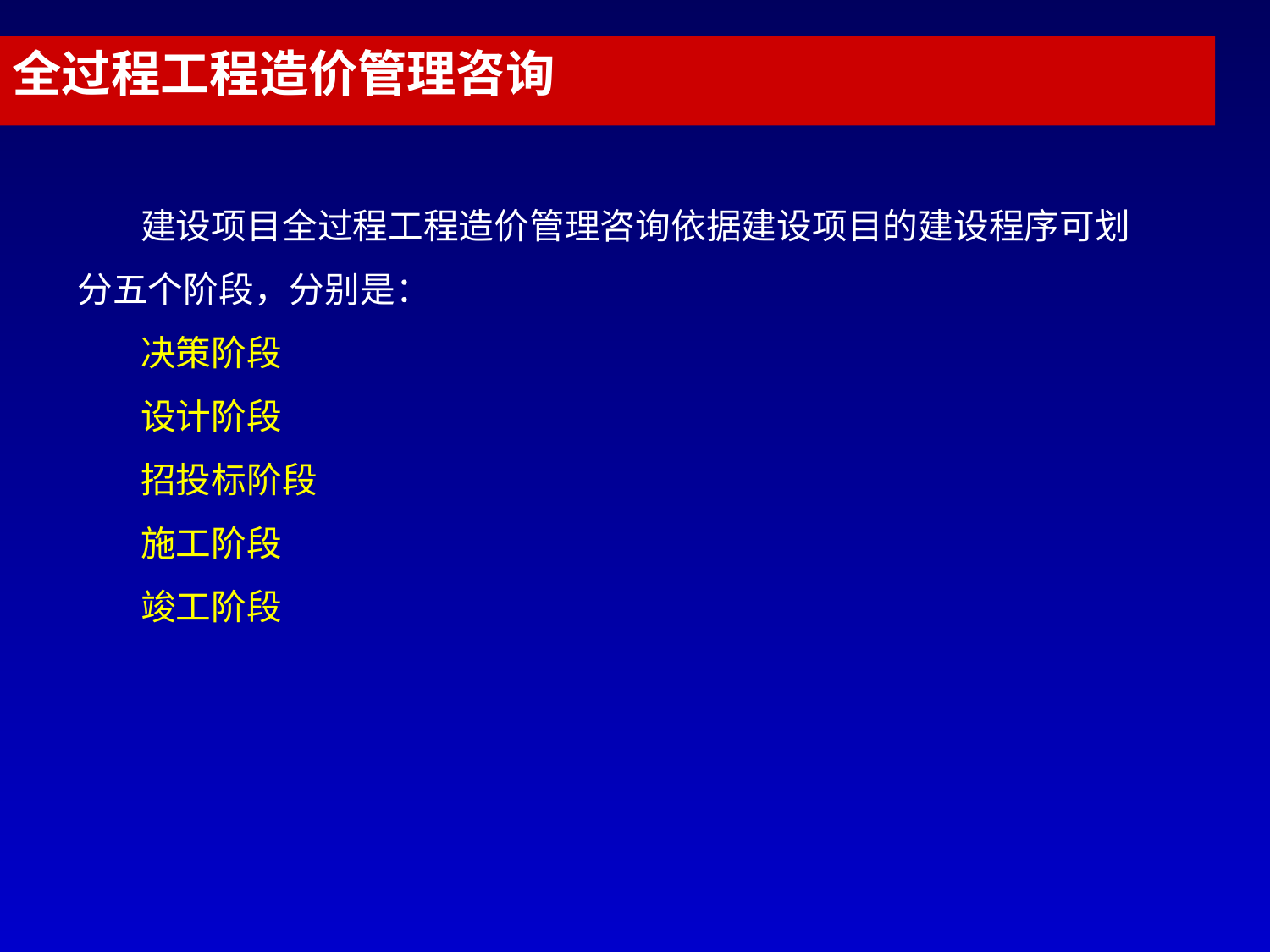

全过程工程造价管理咨询
       建设项目全过程工程造价管理咨询依据建设项目的建设程序可划分五个阶段，分别是：
       决策阶段
       设计阶段
       招投标阶段
       施工阶段
       竣工阶段
17